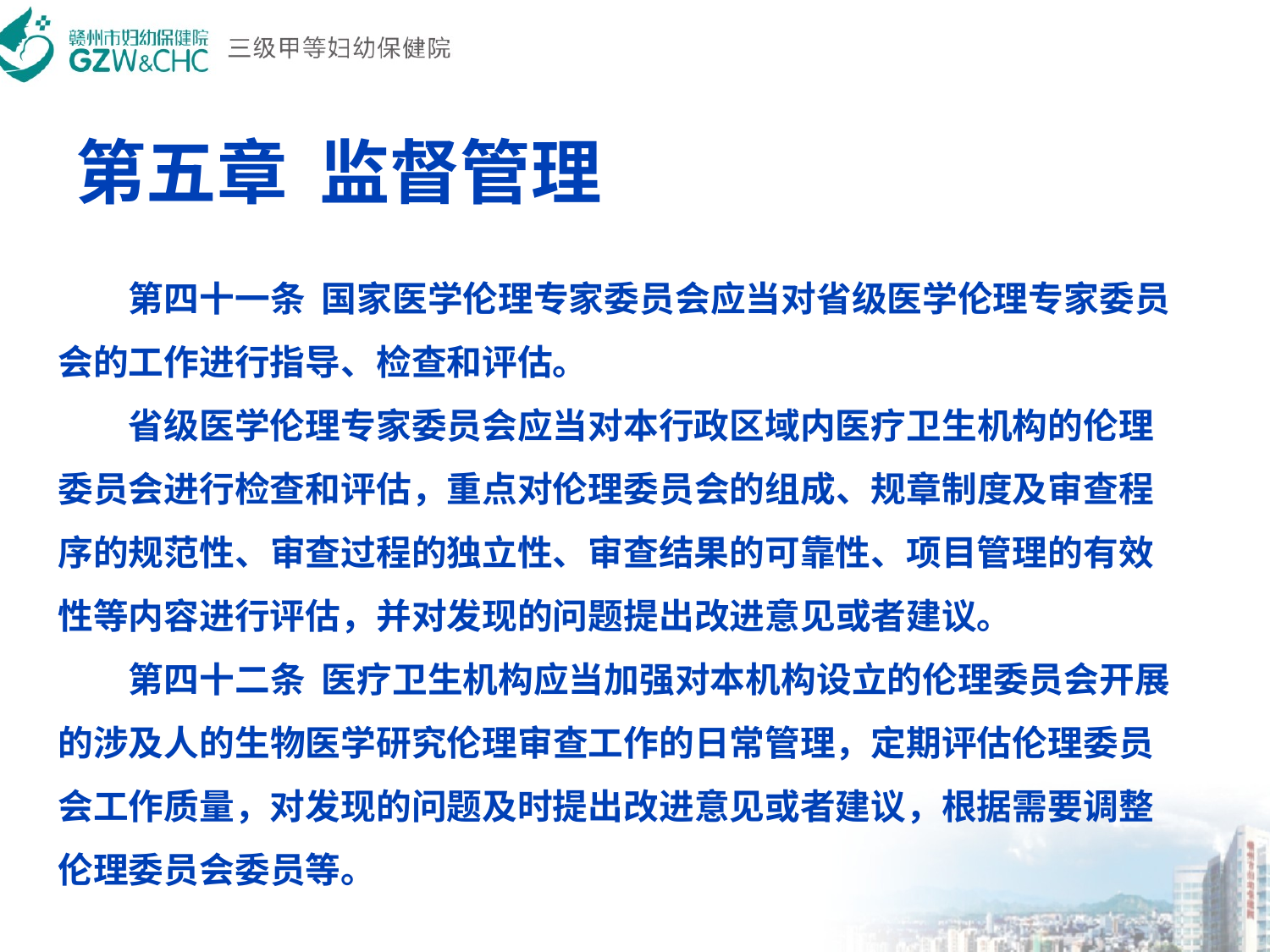

# 第五章  监督管理
　　第四十一条  国家医学伦理专家委员会应当对省级医学伦理专家委员会的工作进行指导、检查和评估。
　　省级医学伦理专家委员会应当对本行政区域内医疗卫生机构的伦理委员会进行检查和评估，重点对伦理委员会的组成、规章制度及审查程序的规范性、审查过程的独立性、审查结果的可靠性、项目管理的有效性等内容进行评估，并对发现的问题提出改进意见或者建议。
　　第四十二条  医疗卫生机构应当加强对本机构设立的伦理委员会开展的涉及人的生物医学研究伦理审查工作的日常管理，定期评估伦理委员会工作质量，对发现的问题及时提出改进意见或者建议，根据需要调整伦理委员会委员等。